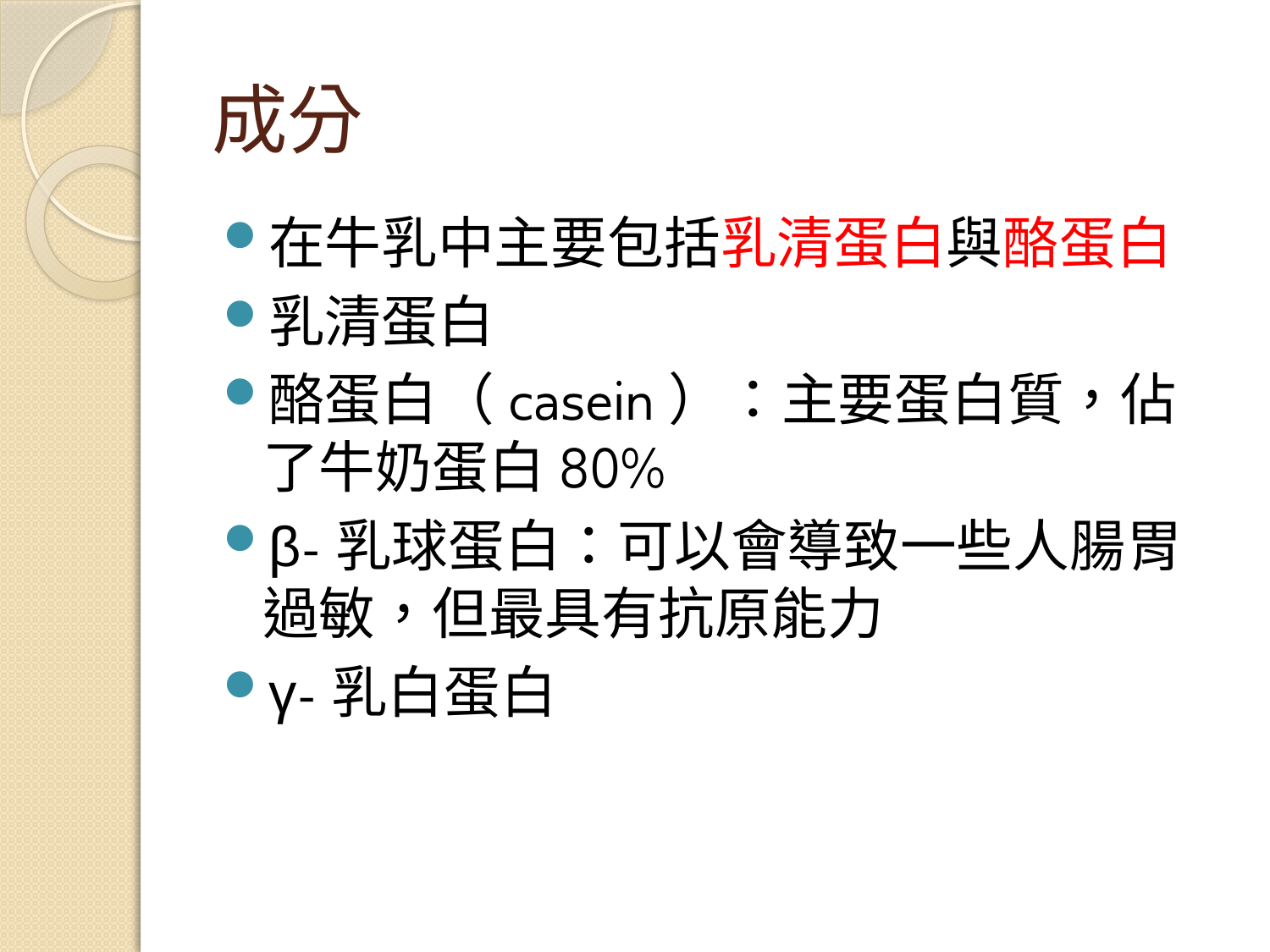

# 成分
在牛乳中主要包括乳清蛋白與酪蛋白
乳清蛋白
酪蛋白（casein）：主要蛋白質，佔了牛奶蛋白80%
β-乳球蛋白：可以會導致一些人腸胃過敏，但最具有抗原能力
γ-乳白蛋白